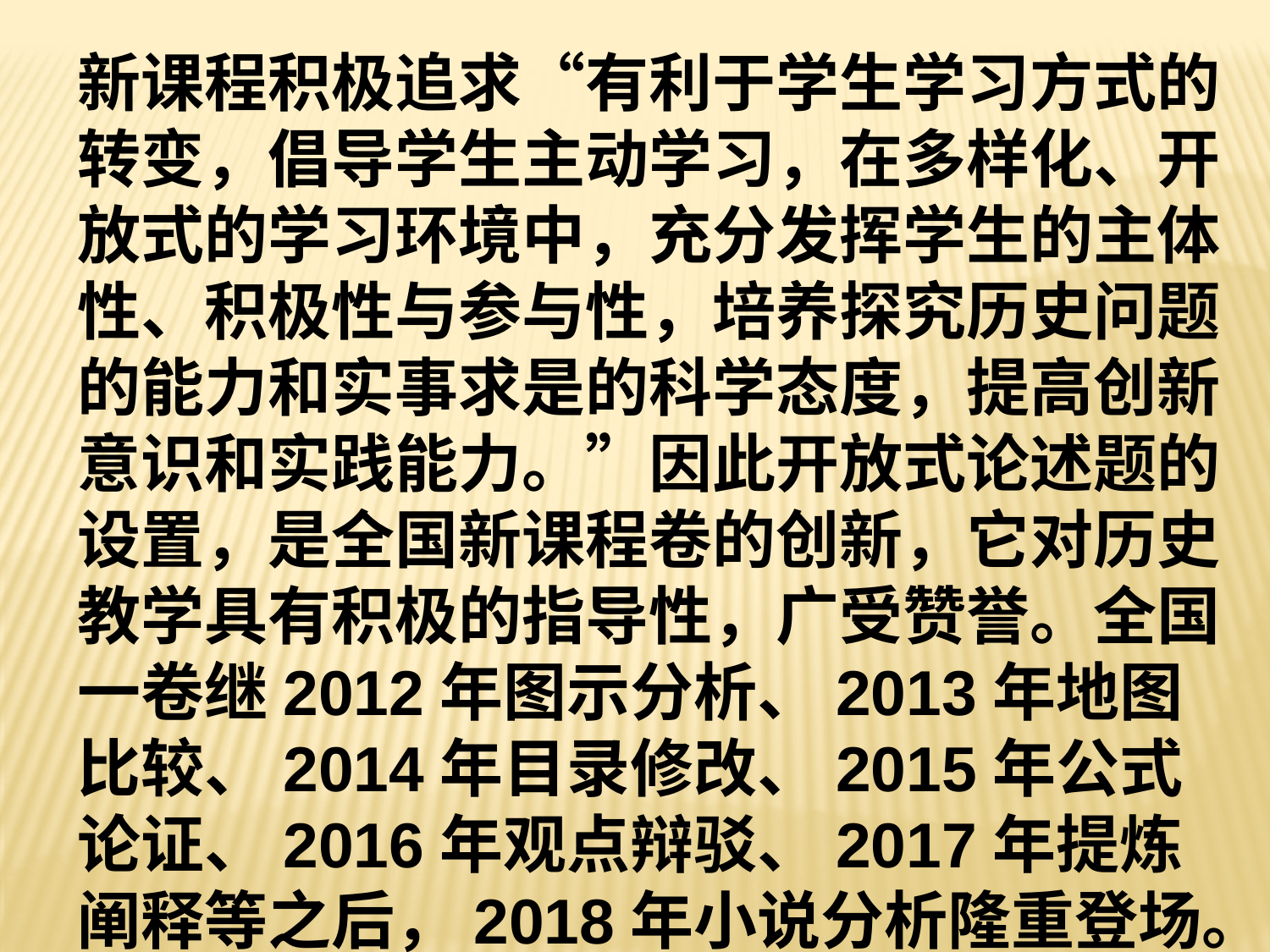

新课程积极追求“有利于学生学习方式的转变，倡导学生主动学习，在多样化、开放式的学习环境中，充分发挥学生的主体性、积极性与参与性，培养探究历史问题的能力和实事求是的科学态度，提高创新意识和实践能力。”因此开放式论述题的设置，是全国新课程卷的创新，它对历史教学具有积极的指导性，广受赞誉。全国一卷继2012年图示分析、2013年地图比较、2014年目录修改、2015年公式论证、2016年观点辩驳、2017年提炼阐释等之后，2018年小说分析隆重登场。